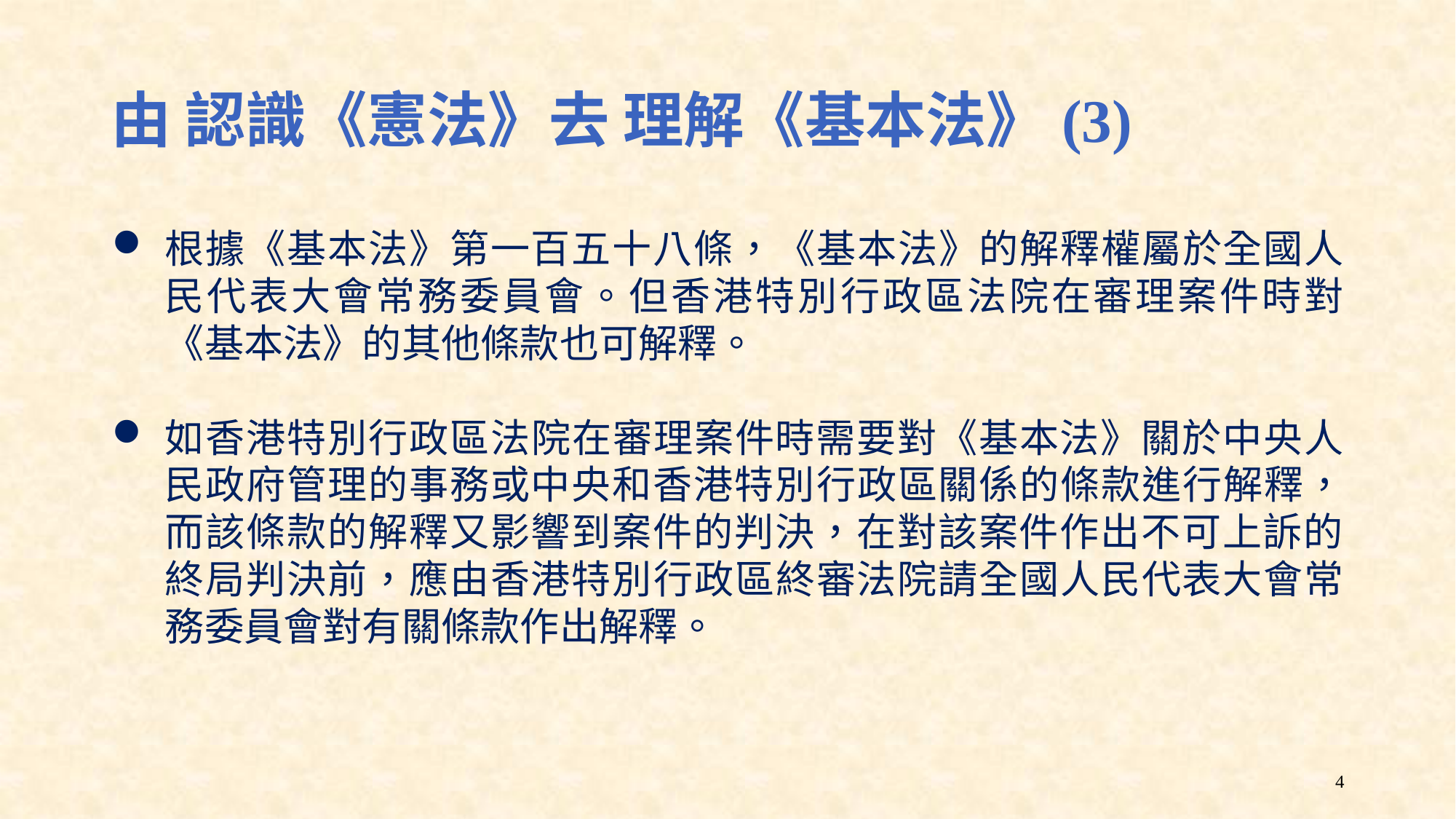

# 由 認識《憲法》去 理解《基本法》(3)
根據《基本法》第一百五十八條，《基本法》的解釋權屬於全國人民代表大會常務委員會。但香港特別行政區法院在審理案件時對《基本法》的其他條款也可解釋。

如香港特別行政區法院在審理案件時需要對《基本法》關於中央人民政府管理的事務或中央和香港特別行政區關係的條款進行解釋，而該條款的解釋又影響到案件的判決，在對該案件作出不可上訴的終局判決前，應由香港特別行政區終審法院請全國人民代表大會常務委員會對有關條款作出解釋。
4